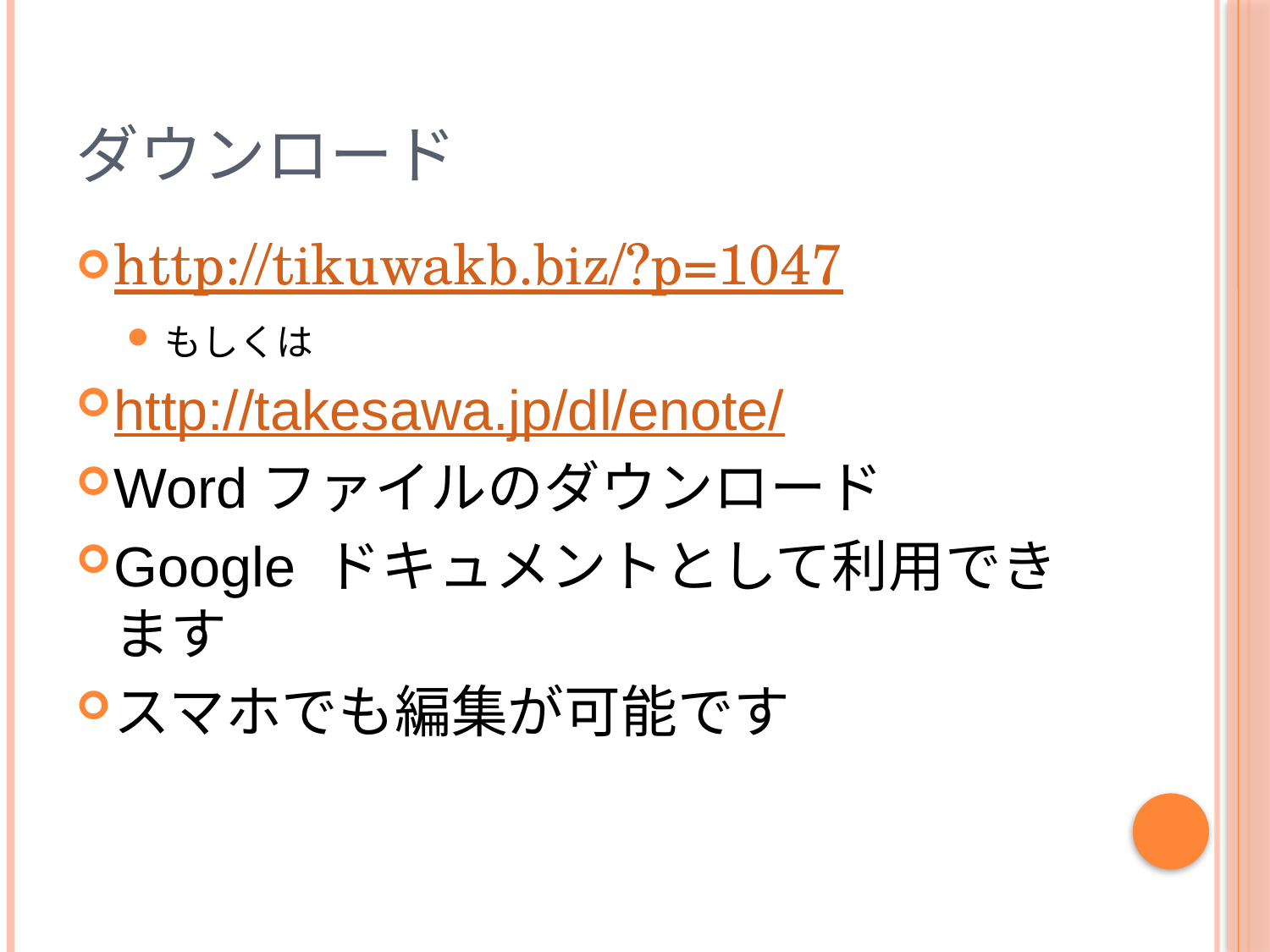

# ダウンロード
http://tikuwakb.biz/?p=1047
もしくは
http://takesawa.jp/dl/enote/
Wordファイルのダウンロード
Google ドキュメントとして利用できます
スマホでも編集が可能です